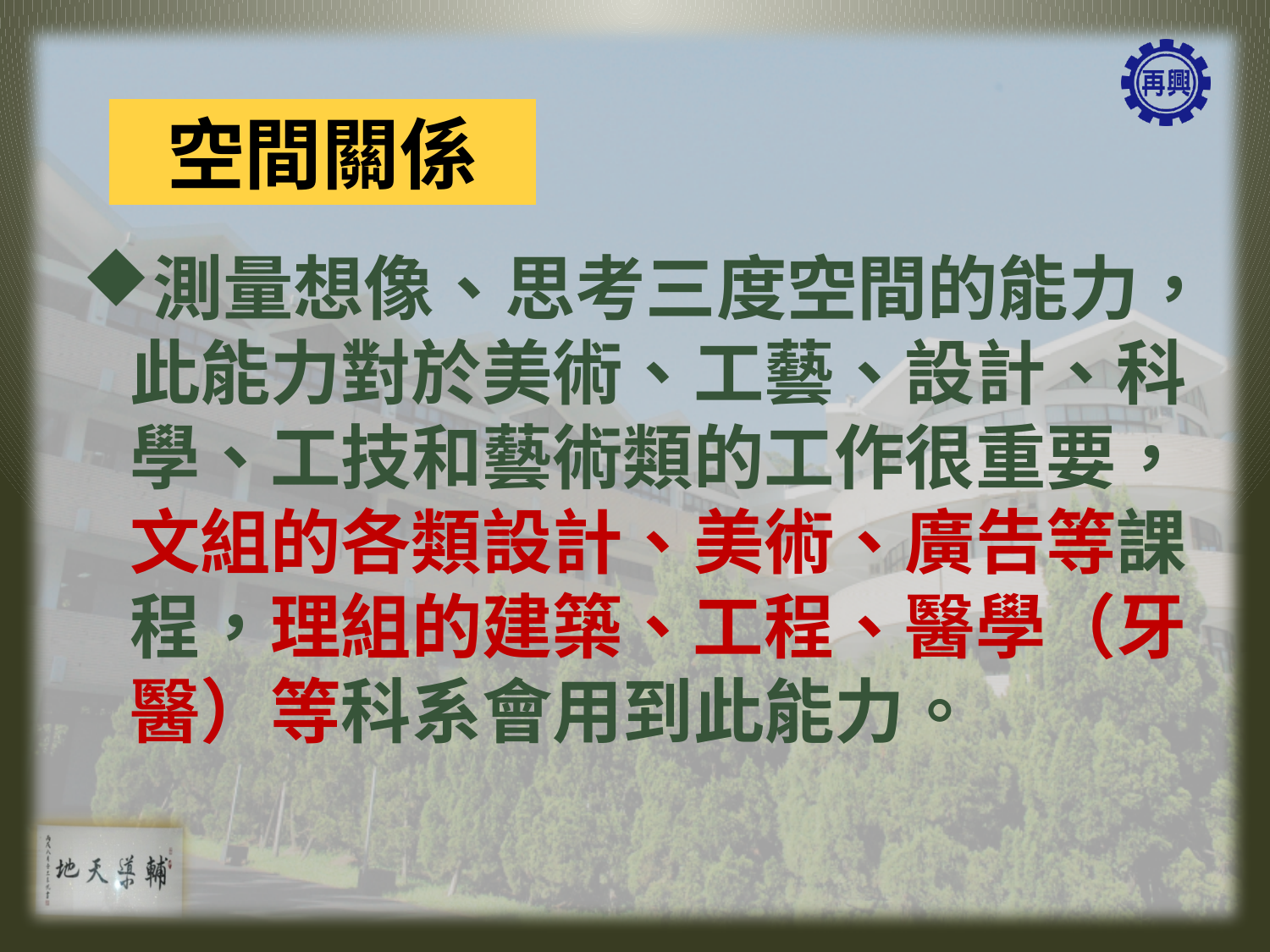

空間關係
測量想像、思考三度空間的能力，此能力對於美術、工藝、設計、科學、工技和藝術類的工作很重要，文組的各類設計、美術、廣告等課程，理組的建築、工程、醫學（牙醫）等科系會用到此能力。